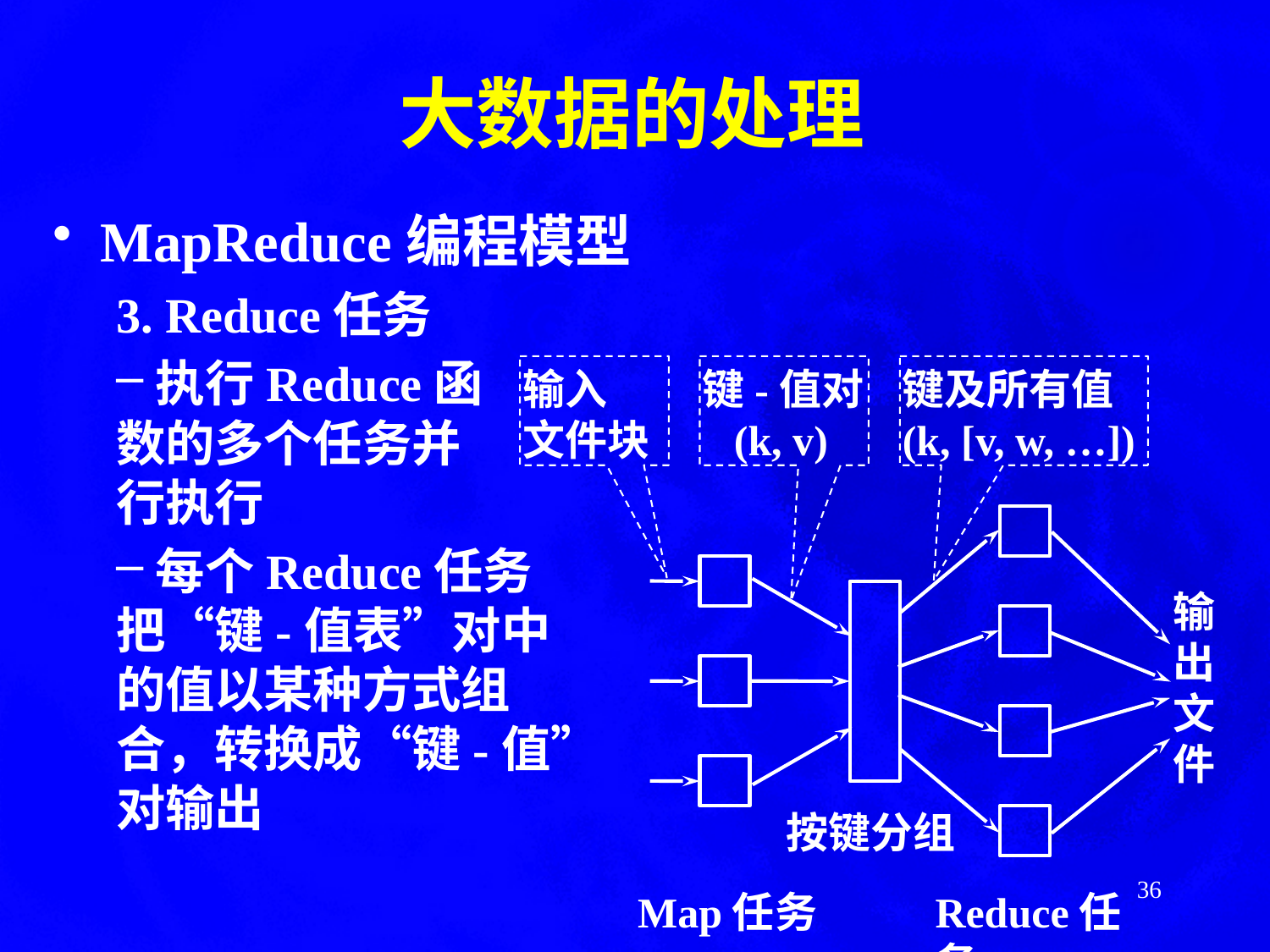

大数据的处理
MapReduce编程模型
3. Reduce任务
执行Reduce函
数的多个任务并
行执行
每个Reduce任务
把“键-值表”对中
的值以某种方式组
合，转换成“键-值”
对输出

输入
文件块

键-值对
   (k, v)

键及所有值
(k, [v, w, …])

输
出
文
件
按键分组
Map任务
Reduce任务
36